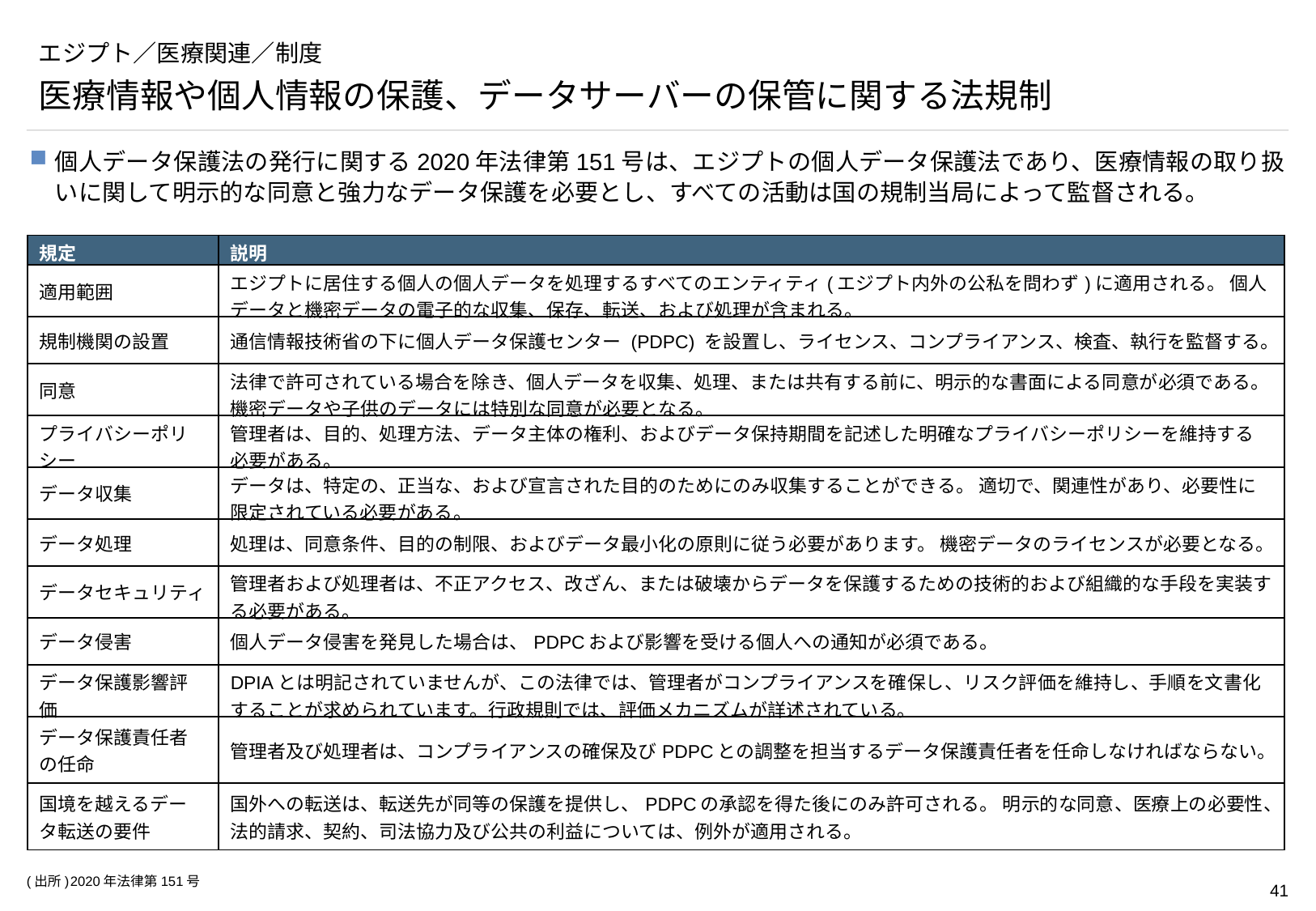

# エジプト／医療関連／制度
医療情報や個人情報の保護、データサーバーの保管に関する法規制
個人データ保護法の発行に関する2020年法律第151号は、エジプトの個人データ保護法であり、医療情報の取り扱いに関して明示的な同意と強力なデータ保護を必要とし、すべての活動は国の規制当局によって監督される。

| 規定 | 説明 |
| --- | --- |
| 適用範囲 | エジプトに居住する個人の個人データを処理するすべてのエンティティ(エジプト内外の公私を問わず)に適用される。 個人データと機密データの電子的な収集、保存、転送、および処理が含まれる。 |
| 規制機関の設置 | 通信情報技術省の下に個人データ保護センター (PDPC) を設置し、ライセンス、コンプライアンス、検査、執行を監督する。 |
| 同意 | 法律で許可されている場合を除き、個人データを収集、処理、または共有する前に、明示的な書面による同意が必須である。 機密データや子供のデータには特別な同意が必要となる。 |
| プライバシーポリシー | 管理者は、目的、処理方法、データ主体の権利、およびデータ保持期間を記述した明確なプライバシーポリシーを維持する必要がある。 |
| データ収集 | データは、特定の、正当な、および宣言された目的のためにのみ収集することができる。 適切で、関連性があり、必要性に限定されている必要がある。 |
| データ処理 | 処理は、同意条件、目的の制限、およびデータ最小化の原則に従う必要があります。 機密データのライセンスが必要となる。 |
| データセキュリティ | 管理者および処理者は、不正アクセス、改ざん、または破壊からデータを保護するための技術的および組織的な手段を実装する必要がある。 |
| データ侵害 | 個人データ侵害を発見した場合は、PDPCおよび影響を受ける個人への通知が必須である。 |
| データ保護影響評価 | DPIAとは明記されていませんが、この法律では、管理者がコンプライアンスを確保し、リスク評価を維持し、手順を文書化することが求められています。行政規則では、評価メカニズムが詳述されている。 |
| データ保護責任者の任命 | 管理者及び処理者は、コンプライアンスの確保及びPDPCとの調整を担当するデータ保護責任者を任命しなければならない。 |
| 国境を越えるデータ転送の要件 | 国外への転送は、転送先が同等の保護を提供し、PDPCの承認を得た後にのみ許可される。 明示的な同意、医療上の必要性、法的請求、契約、司法協力及び公共の利益については、例外が適用される。 |
(出所)	2020年法律第151号